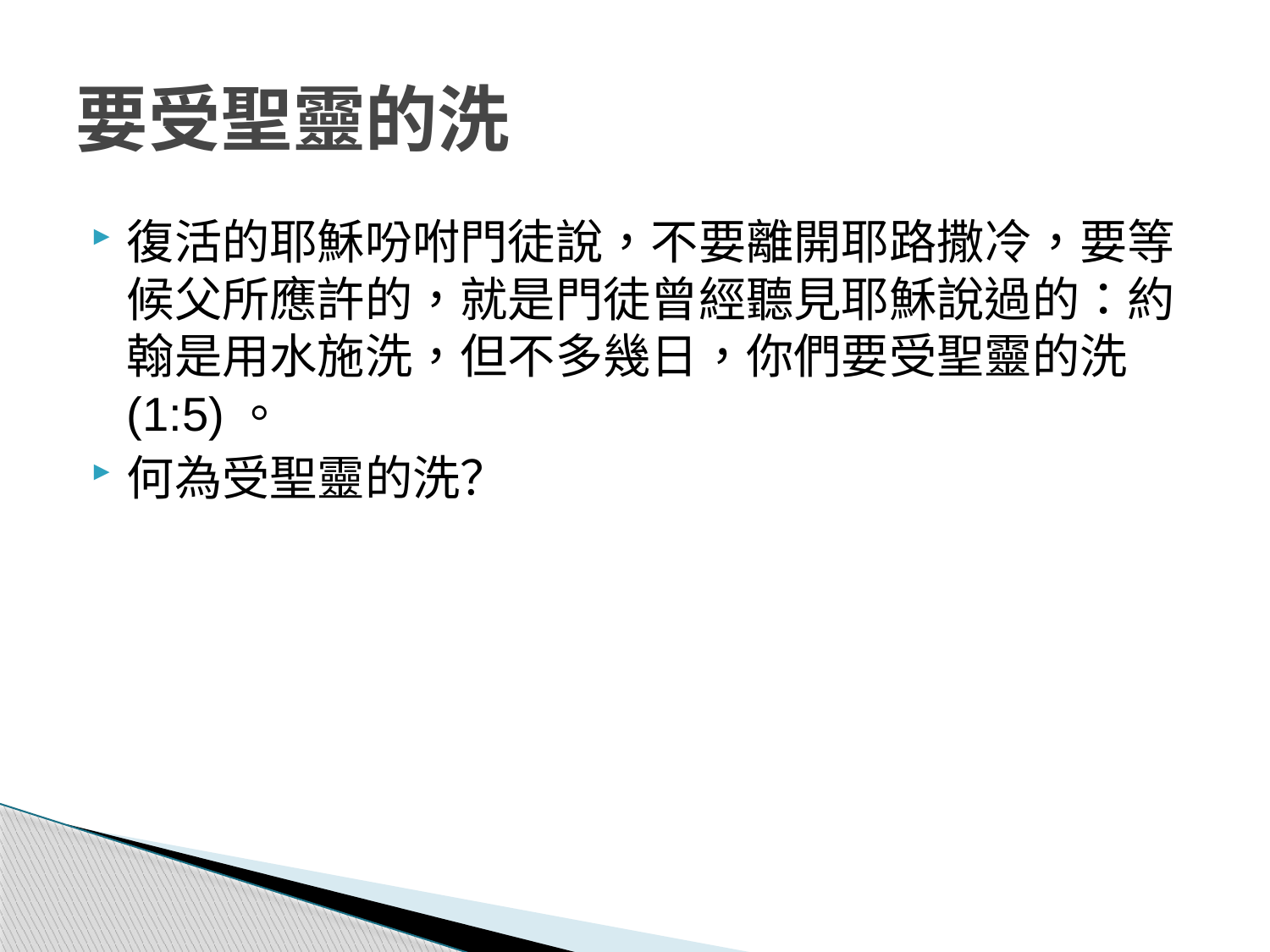

# 要受聖靈的洗
復活的耶穌吩咐門徒說，不要離開耶路撒冷，要等候父所應許的，就是門徒曾經聽見耶穌說過的：約翰是用水施洗，但不多幾日，你們要受聖靈的洗 (1:5)。
何為受聖靈的洗？